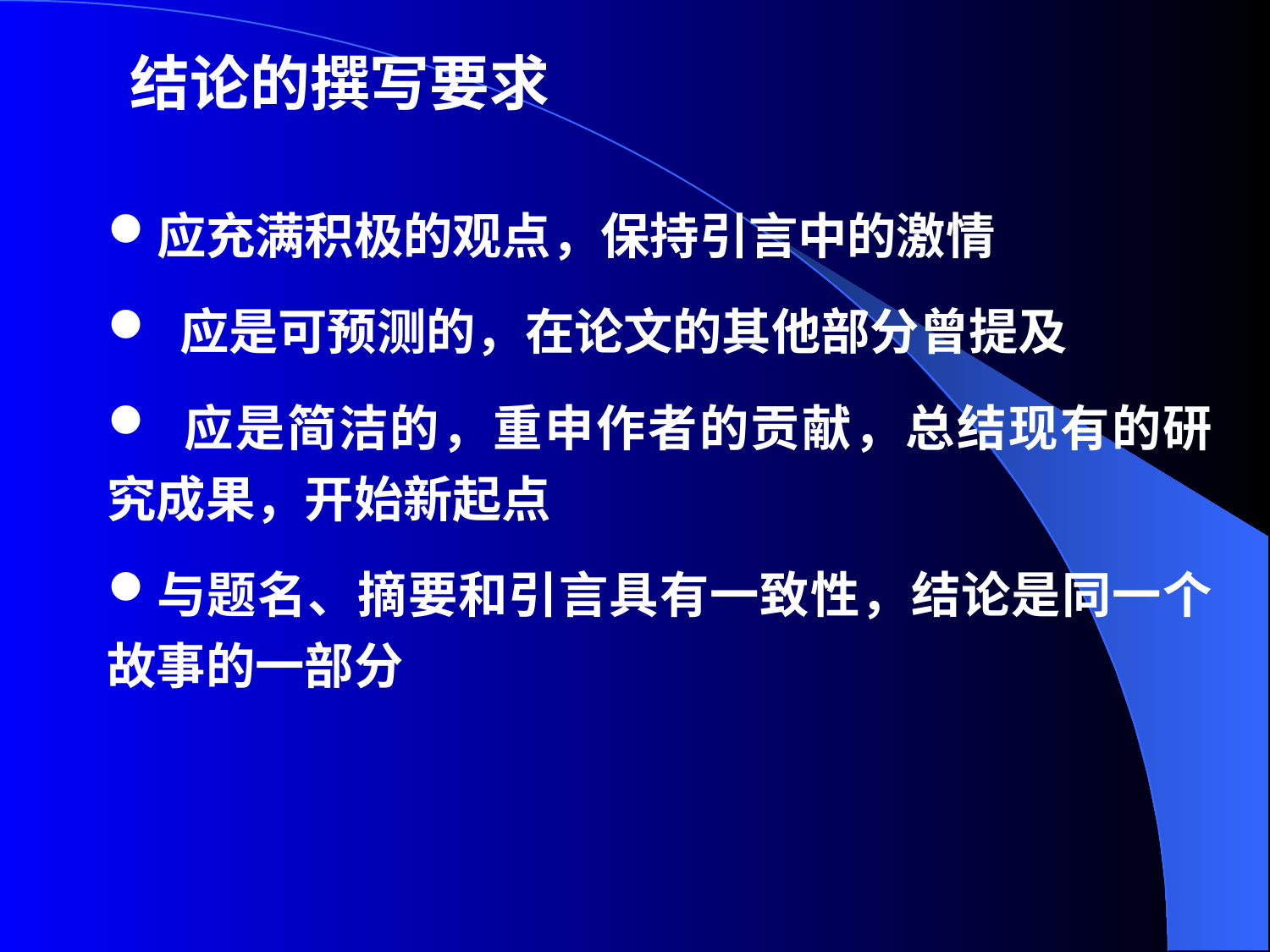

结论的撰写要求

应充满积极的观点，保持引言中的激情
 应是可预测的，在论文的其他部分曾提及
 应是简洁的，重申作者的贡献，总结现有的研究成果，开始新起点
与题名、摘要和引言具有一致性，结论是同一个故事的一部分